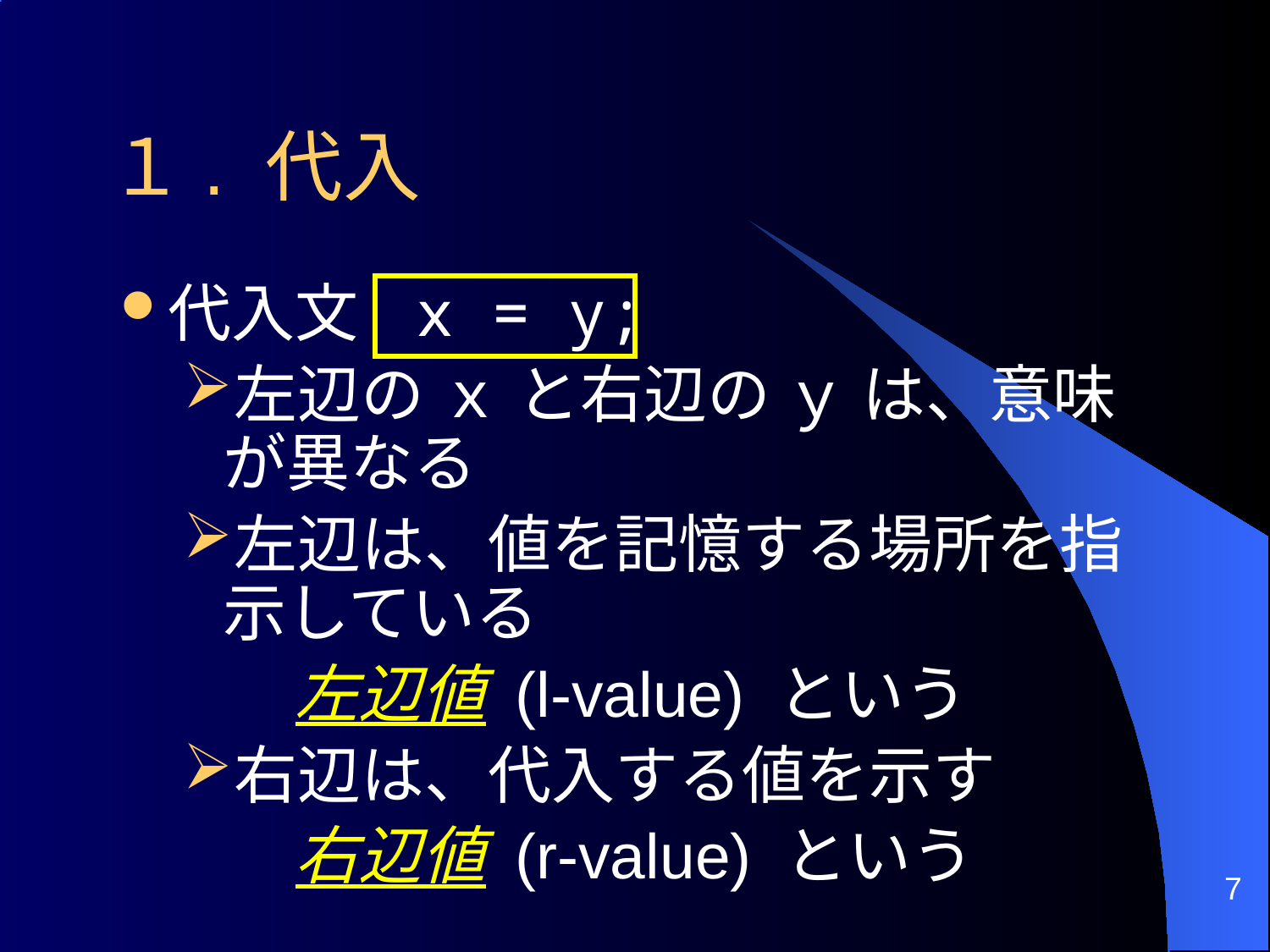

# １. 代入
代入文   x = y;
左辺の ｘ と右辺の ｙ は、意味が異なる
左辺は、値を記憶する場所を指示している
	    左辺値 (l-value) という
右辺は、代入する値を示す
	    右辺値 (r-value) という

7